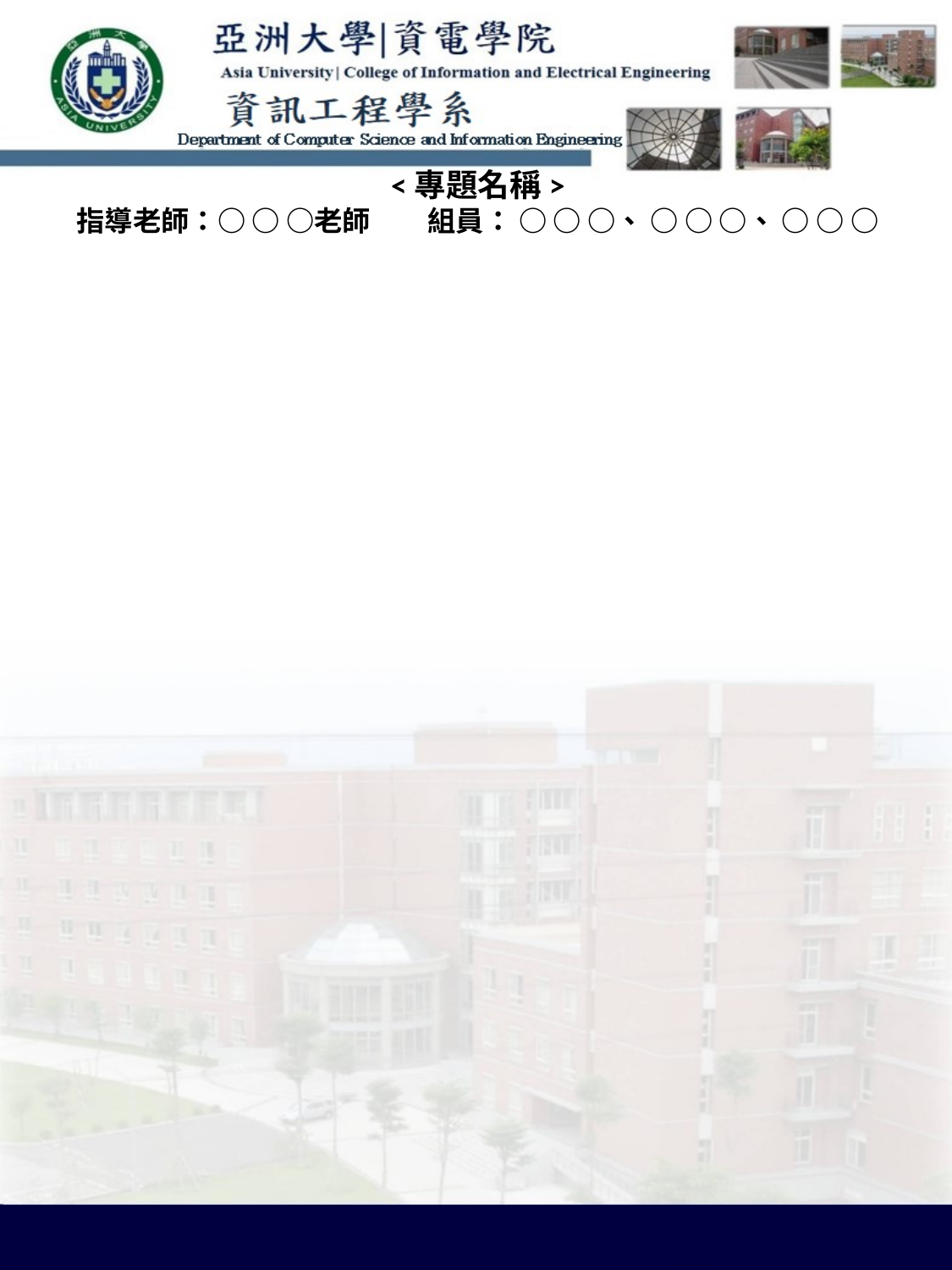

<專題名稱>
指導老師：○ ○ ○老師         組員： ○ ○ ○、 ○ ○ ○、 ○ ○ ○